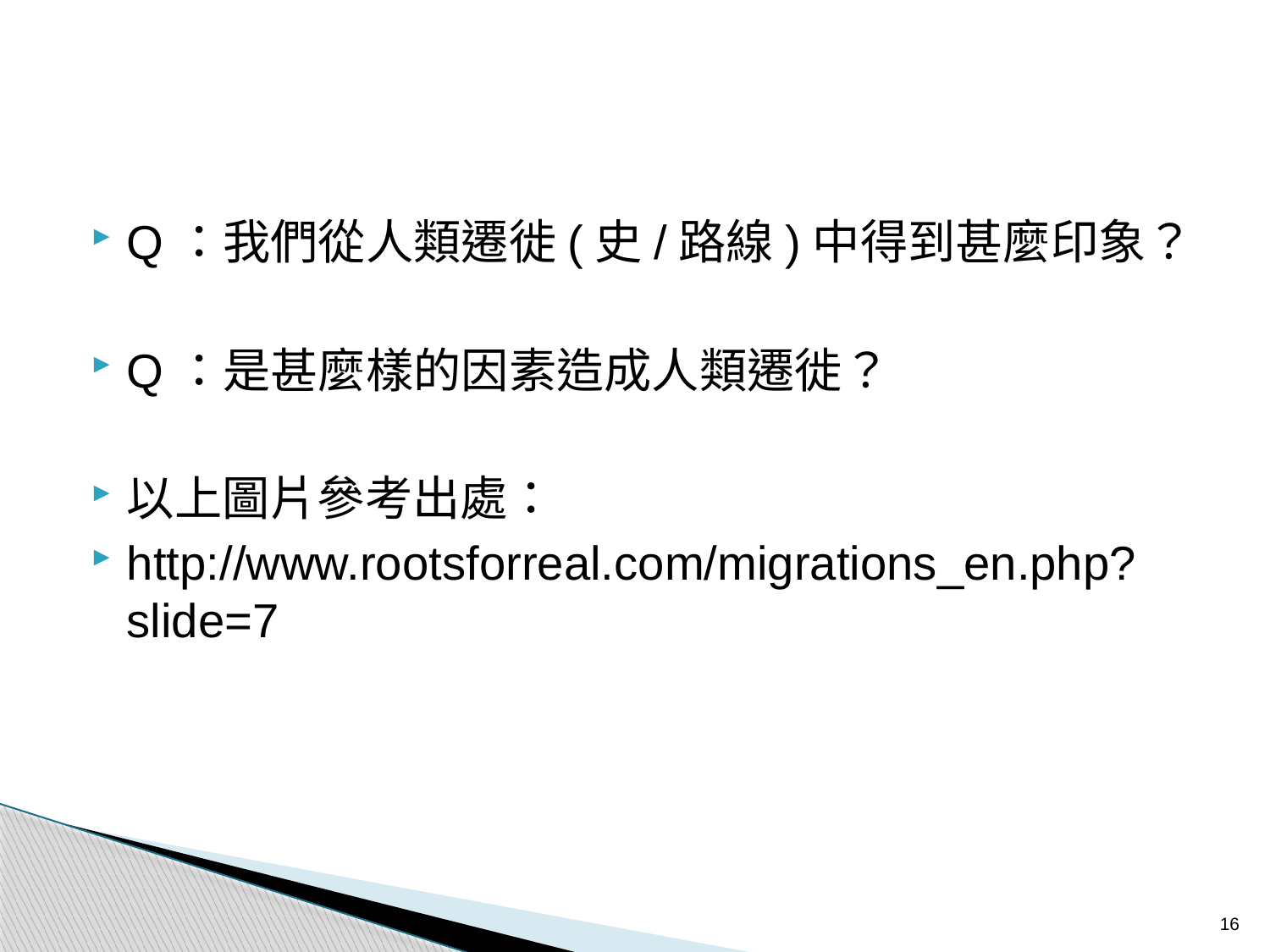

#
Q：我們從人類遷徙(史/路線)中得到甚麼印象？

Q：是甚麼樣的因素造成人類遷徙？

以上圖片參考出處：
http://www.rootsforreal.com/migrations_en.php?slide=7
16